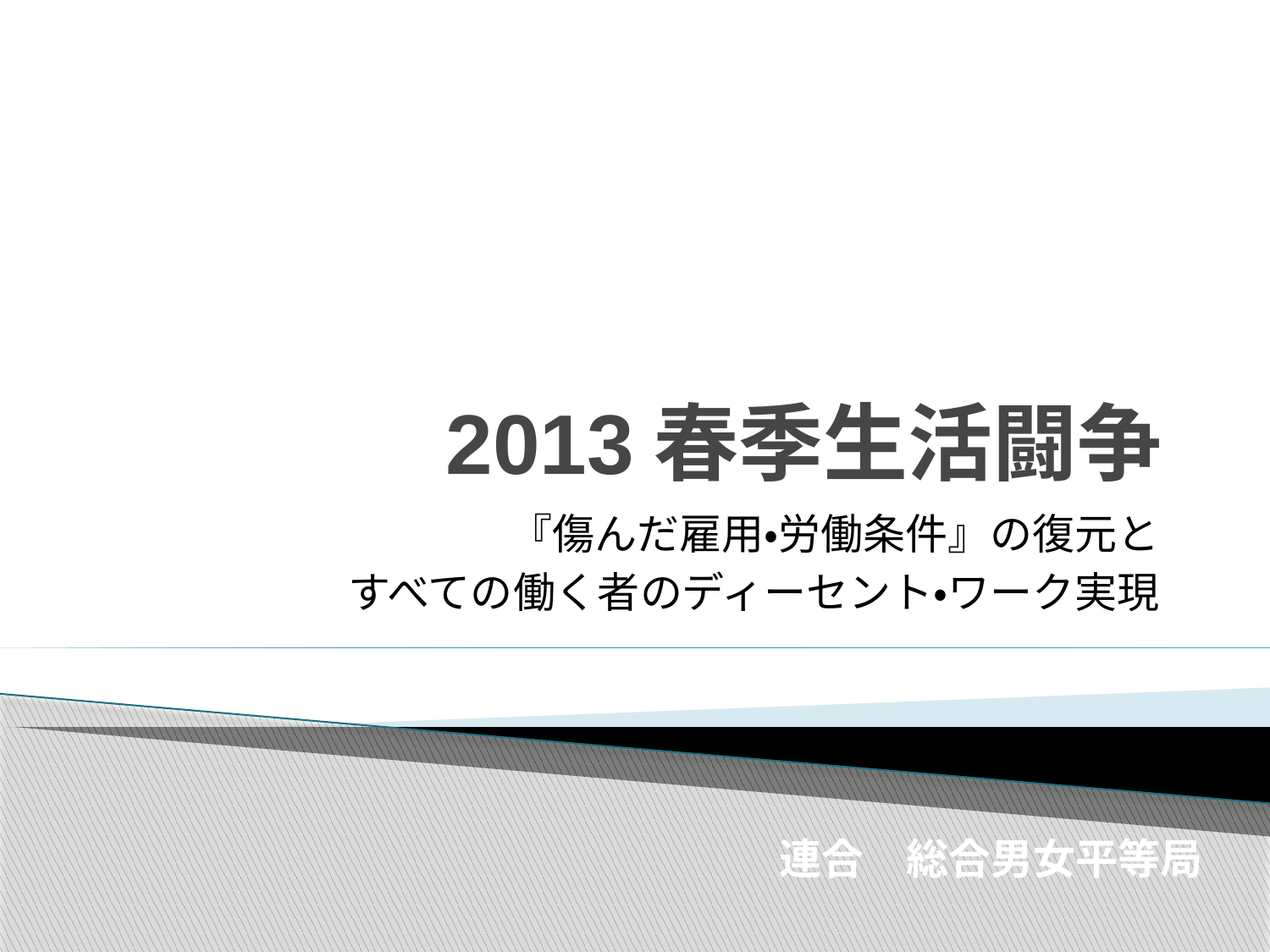

# 2013春季生活闘争
『傷んだ雇用・労働条件』の復元と
すべての働く者のディーセント・ワーク実現
連合　総合男女平等局